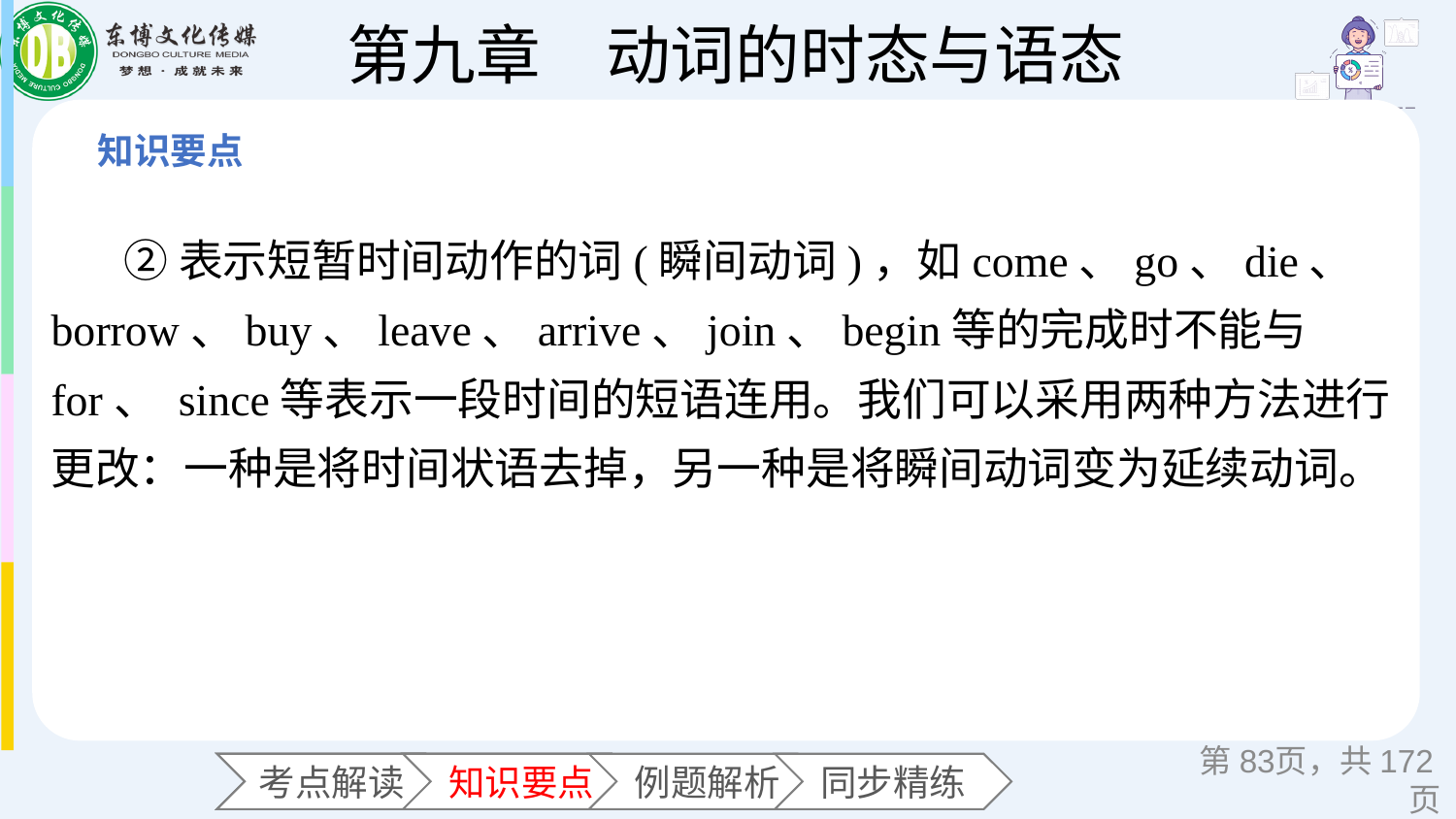

②表示短暂时间动作的词(瞬间动词)，如come、go、die、 borrow、buy、leave、arrive、join、begin等的完成时不能与for、 since等表示一段时间的短语连用。我们可以采用两种方法进行更改：一种是将时间状语去掉，另一种是将瞬间动词变为延续动词。
第83页，共172页